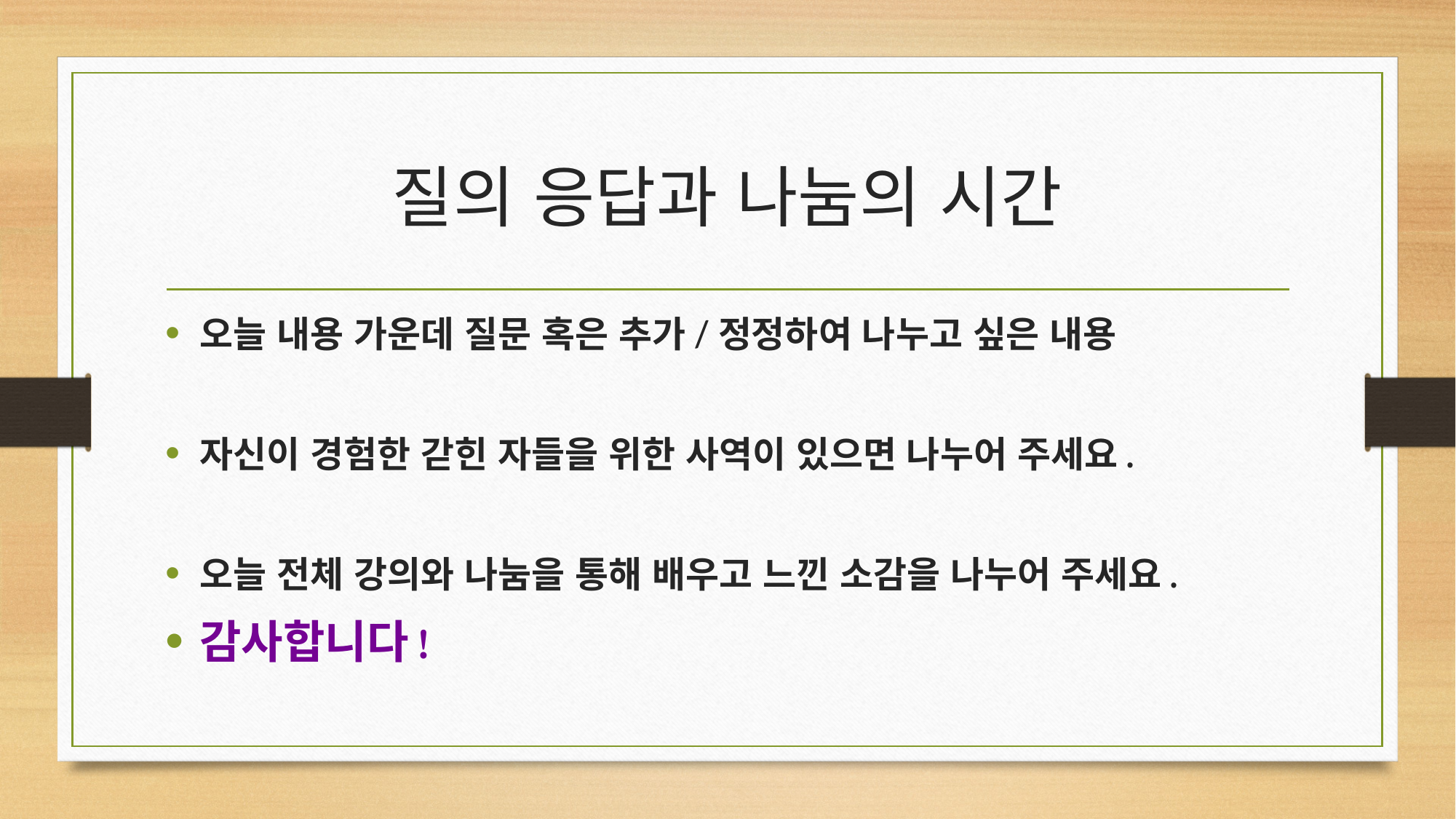

# 질의 응답과 나눔의 시간
오늘 내용 가운데 질문 혹은 추가/정정하여 나누고 싶은 내용

자신이 경험한 갇힌 자들을 위한 사역이 있으면 나누어 주세요.

오늘 전체 강의와 나눔을 통해 배우고 느낀 소감을 나누어 주세요.
감사합니다!